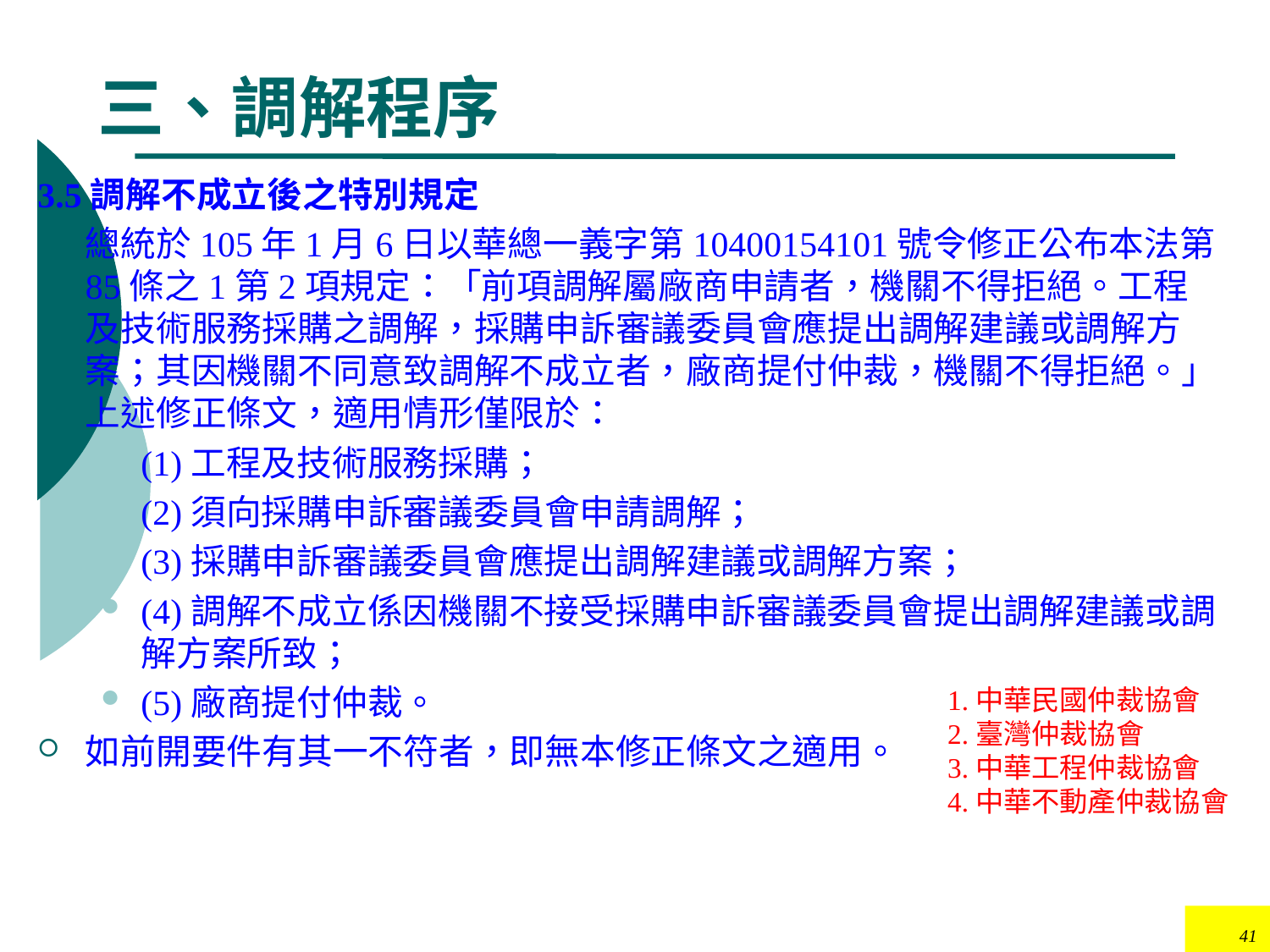

# 三、調解程序
3.5調解不成立後之特別規定
總統於105年1月6日以華總一義字第10400154101號令修正公布本法第85條之1第2項規定：「前項調解屬廠商申請者，機關不得拒絕。工程及技術服務採購之調解，採購申訴審議委員會應提出調解建議或調解方案；其因機關不同意致調解不成立者，廠商提付仲裁，機關不得拒絕。」上述修正條文，適用情形僅限於：
(1)工程及技術服務採購；
(2)須向採購申訴審議委員會申請調解；
(3)採購申訴審議委員會應提出調解建議或調解方案；
(4)調解不成立係因機關不接受採購申訴審議委員會提出調解建議或調解方案所致；
(5)廠商提付仲裁。
如前開要件有其一不符者，即無本修正條文之適用。
1.中華民國仲裁協會
2.臺灣仲裁協會
3.中華工程仲裁協會
4.中華不動產仲裁協會
41